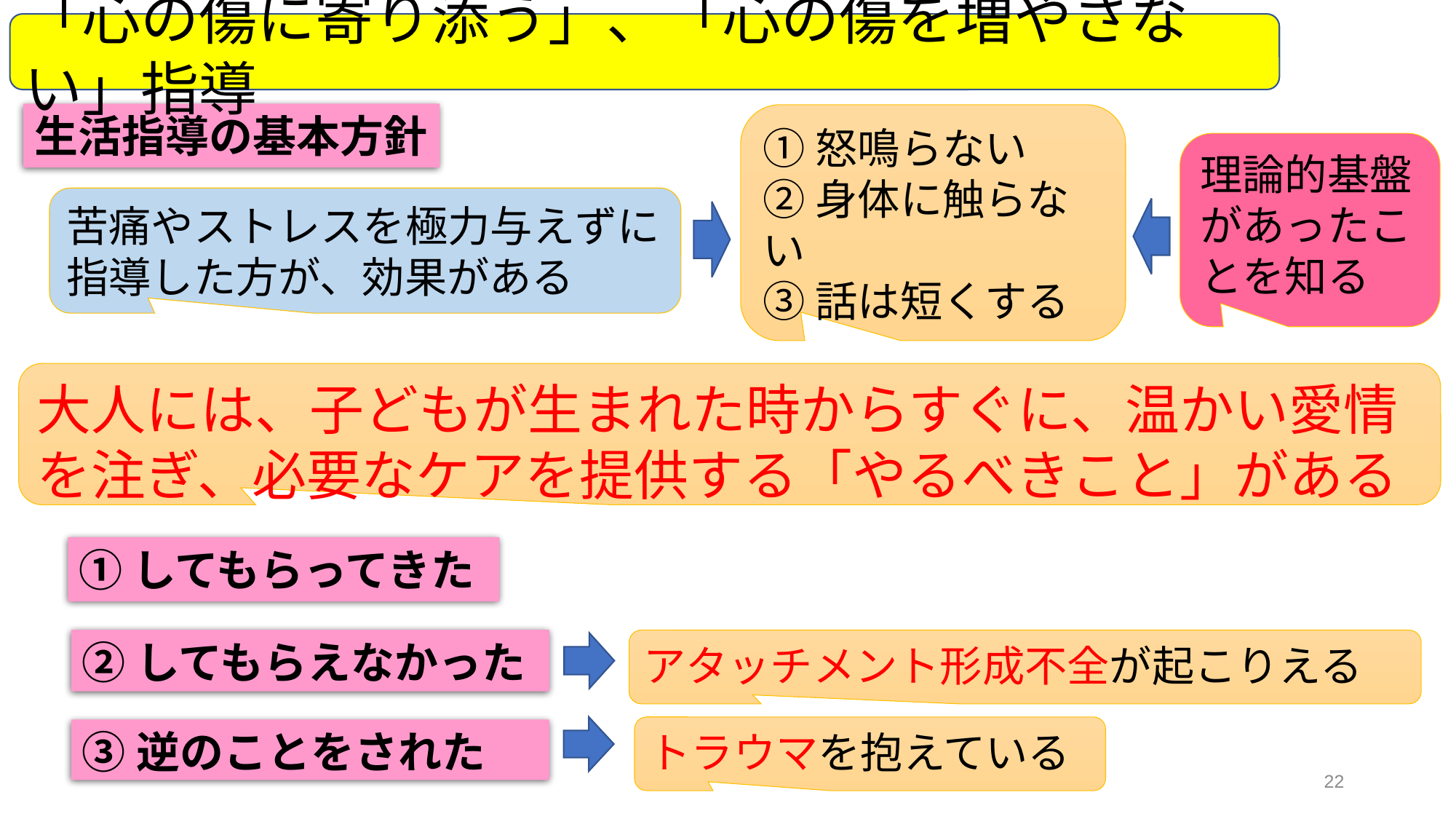

「心の傷に寄り添う」、「心の傷を増やさない」指導
生活指導の基本方針
①怒鳴らない
②身体に触らない
③話は短くする
④罰を与えない
理論的基盤があったことを知る
苦痛やストレスを極力与えずに指導した方が、効果がある

大人には、子どもが生まれた時からすぐに、温かい愛情を注ぎ、必要なケアを提供する「やるべきこと」がある
①してもらってきた
②してもらえなかった
アタッチメント形成不全が起こりえる

トラウマを抱えている
③逆のことをされた
22